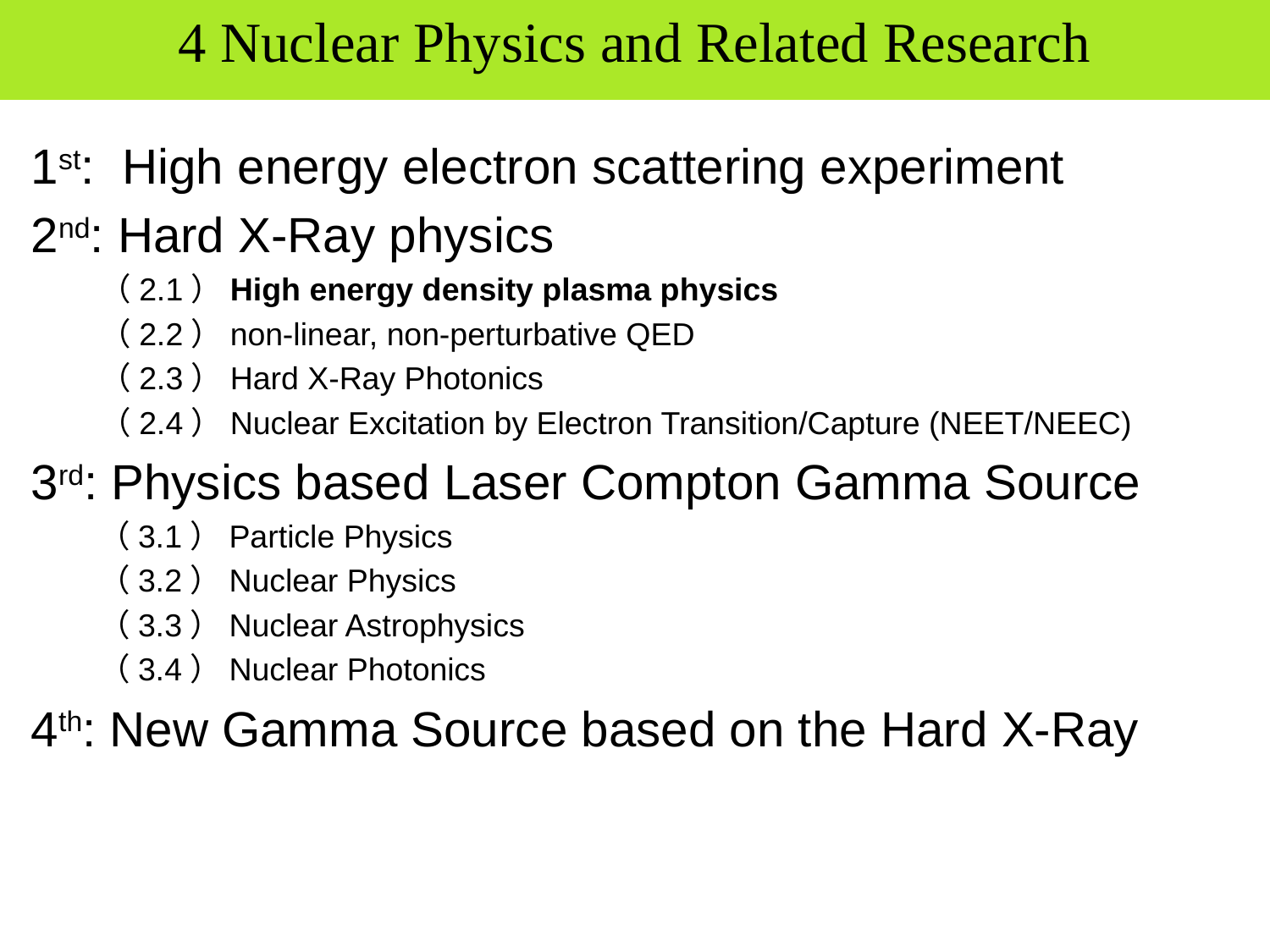

二、线站整体布局

4 Nuclear Physics and Related Research
1st:  High energy electron scattering experiment
2nd: Hard X-Ray physics
 （2.1）High energy density plasma physics
 （2.2）non-linear, non-perturbative QED
 （2.3）Hard X-Ray Photonics
 （2.4）Nuclear Excitation by Electron Transition/Capture (NEET/NEEC)
3rd: Physics based Laser Compton Gamma Source
（3.1）Particle Physics
（3.2）Nuclear Physics
（3.3）Nuclear Astrophysics
（3.4）Nuclear Photonics
4th: New Gamma Source based on the Hard X-Ray